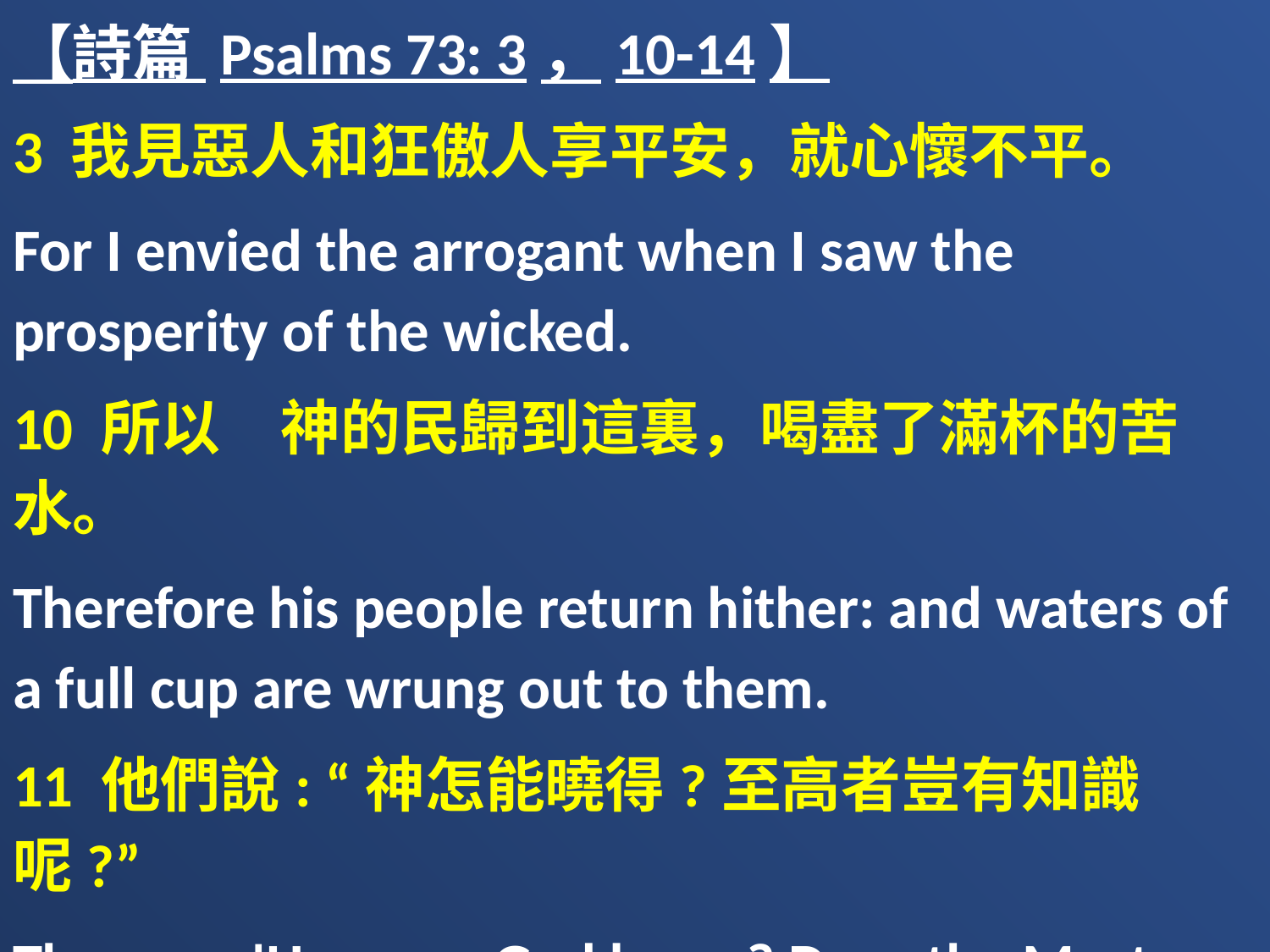

【詩篇 Psalms 73: 3，10-14】
3 我見惡人和狂傲人享平安，就心懷不平。
For I envied the arrogant when I saw the prosperity of the wicked.
10 所以　神的民歸到這裏，喝盡了滿杯的苦水。
Therefore his people return hither: and waters of a full cup are wrung out to them.
11 他們說: “神怎能曉得?至高者豈有知識呢?”
They say, 'How can God know? Does the Most High have knowledge?'